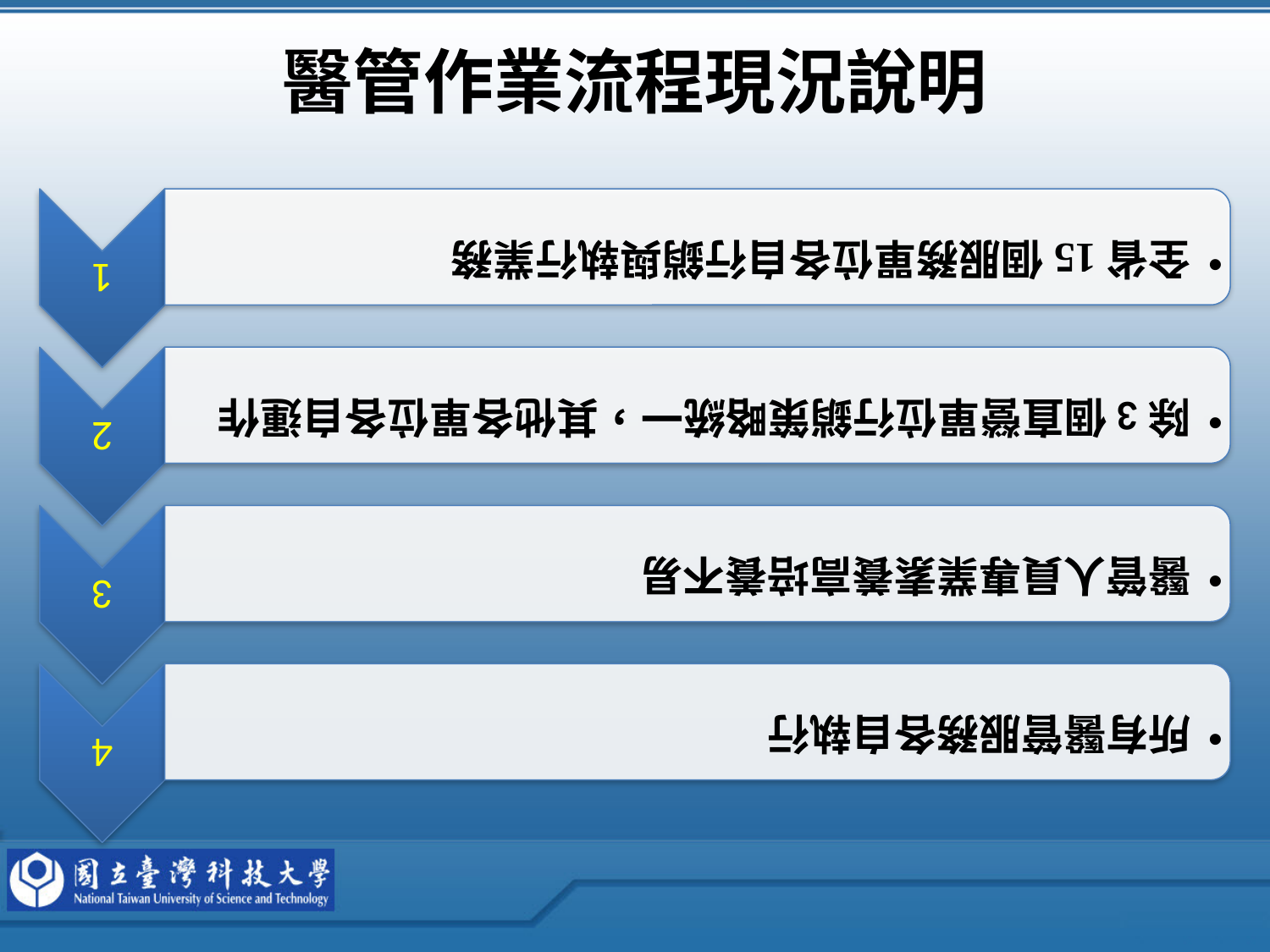

# 醫管作業流程現況說明
1
全省15個服務單位各自行銷與執行業務
2
除3個直營單位行銷策略統一，其他各單位各自運作
3
醫管人員專業素養高培養不易
4
所有醫管服務各自執行